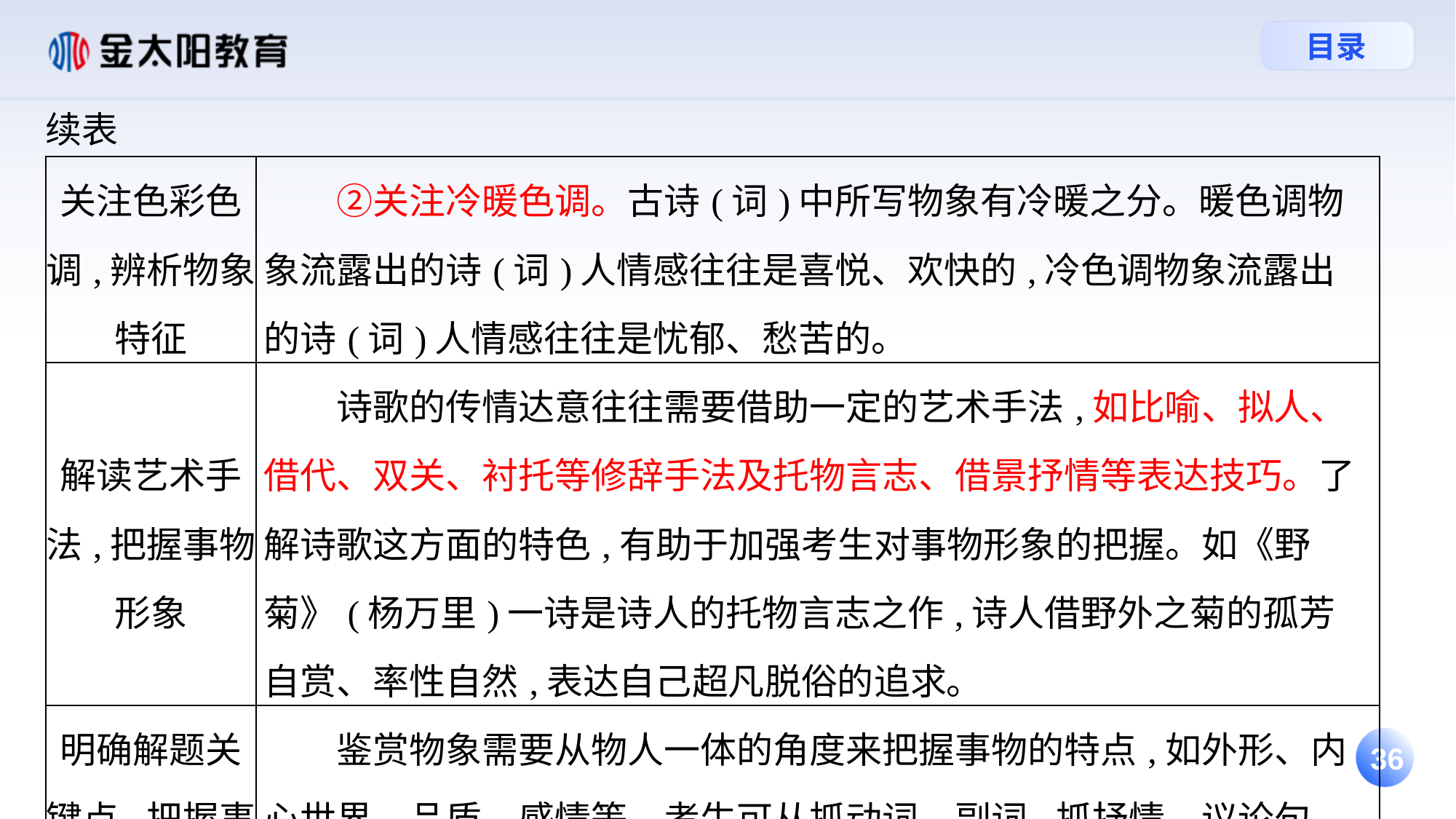

续表

| 关注色彩色调,辨析物象特征 | ②关注冷暖色调。古诗(词)中所写物象有冷暖之分。暖色调物象流露出的诗(词)人情感往往是喜悦、欢快的,冷色调物象流露出的诗(词)人情感往往是忧郁、愁苦的。 |
| --- | --- |
| 解读艺术手法,把握事物形象 | 诗歌的传情达意往往需要借助一定的艺术手法,如比喻、拟人、借代、双关、衬托等修辞手法及托物言志、借景抒情等表达技巧。了解诗歌这方面的特色,有助于加强考生对事物形象的把握。如《野菊》(杨万里)一诗是诗人的托物言志之作,诗人借野外之菊的孤芳自赏、率性自然,表达自己超凡脱俗的追求。 |
| 明确解题关键点,把握事物形象特点 | 鉴赏物象需要从物人一体的角度来把握事物的特点,如外形、内心世界、品质、感情等。考生可从抓动词、副词,抓抒情、议论句,抓注释,关注隐含信息的关键点入手。 |